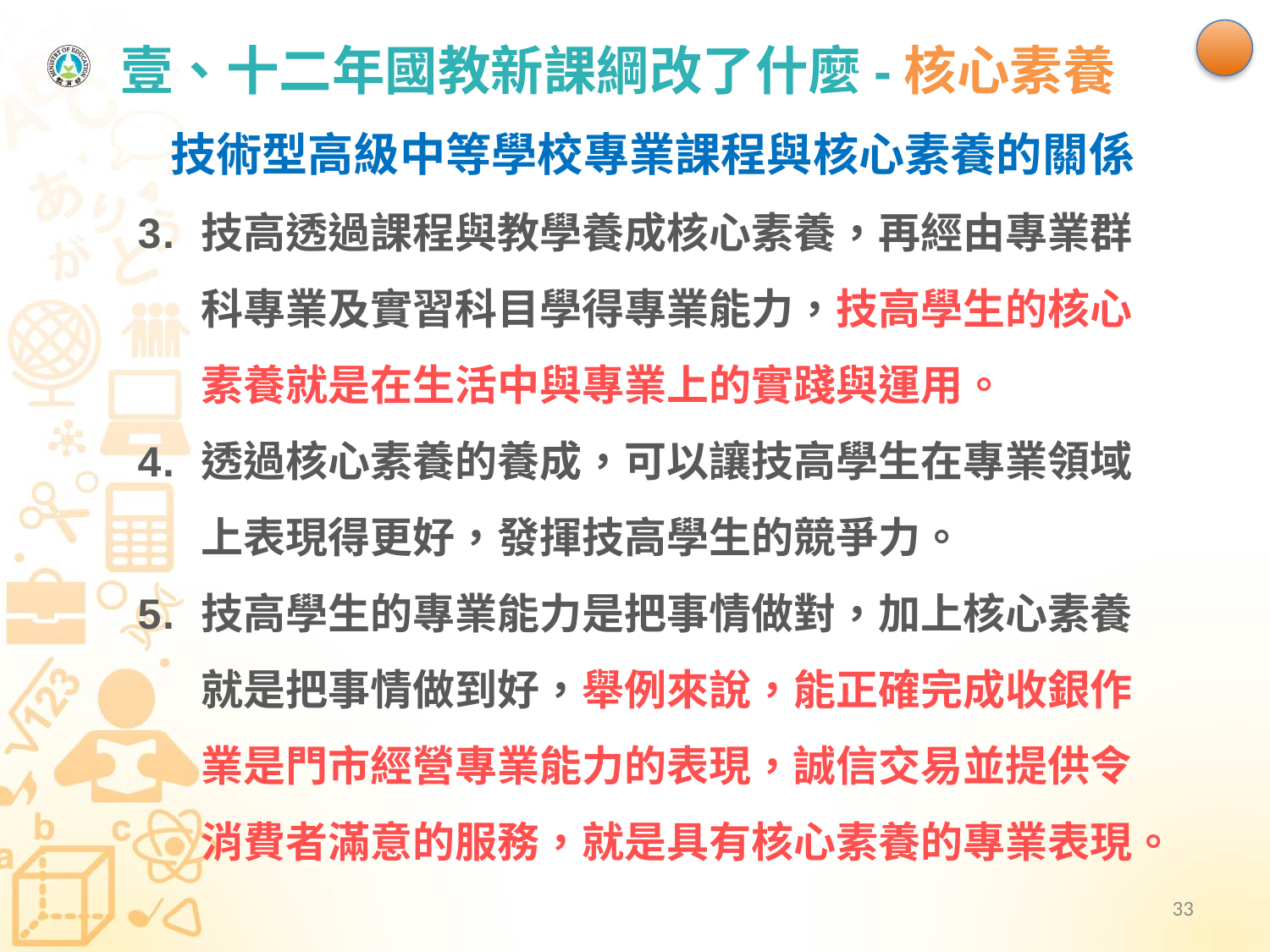

# 壹、十二年國教新課綱改了什麼-核心素養
技術型高級中等學校專業課程與核心素養的關係
技高透過課程與教學養成核心素養，再經由專業群科專業及實習科目學得專業能力，技高學生的核心素養就是在生活中與專業上的實踐與運用。
透過核心素養的養成，可以讓技高學生在專業領域上表現得更好，發揮技高學生的競爭力。
技高學生的專業能力是把事情做對，加上核心素養就是把事情做到好，舉例來說，能正確完成收銀作業是門市經營專業能力的表現，誠信交易並提供令消費者滿意的服務，就是具有核心素養的專業表現。
33